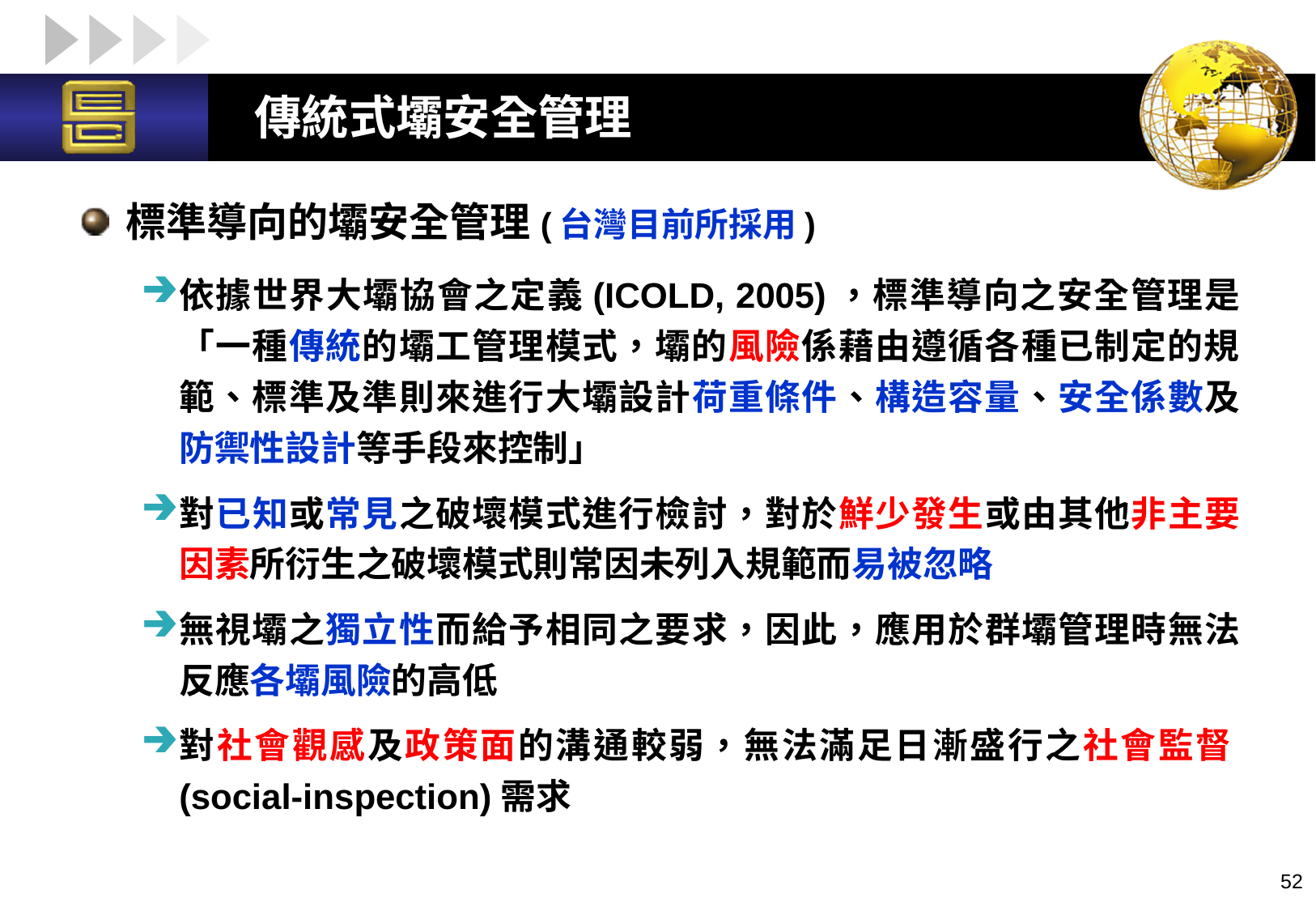

# 傳統式壩安全管理
標準導向的壩安全管理(台灣目前所採用)
依據世界大壩協會之定義(ICOLD, 2005)，標準導向之安全管理是「一種傳統的壩工管理模式，壩的風險係藉由遵循各種已制定的規範、標準及準則來進行大壩設計荷重條件、構造容量、安全係數及防禦性設計等手段來控制」
對已知或常見之破壞模式進行檢討，對於鮮少發生或由其他非主要因素所衍生之破壞模式則常因未列入規範而易被忽略
無視壩之獨立性而給予相同之要求，因此，應用於群壩管理時無法反應各壩風險的高低
對社會觀感及政策面的溝通較弱，無法滿足日漸盛行之社會監督(social-inspection)需求
52